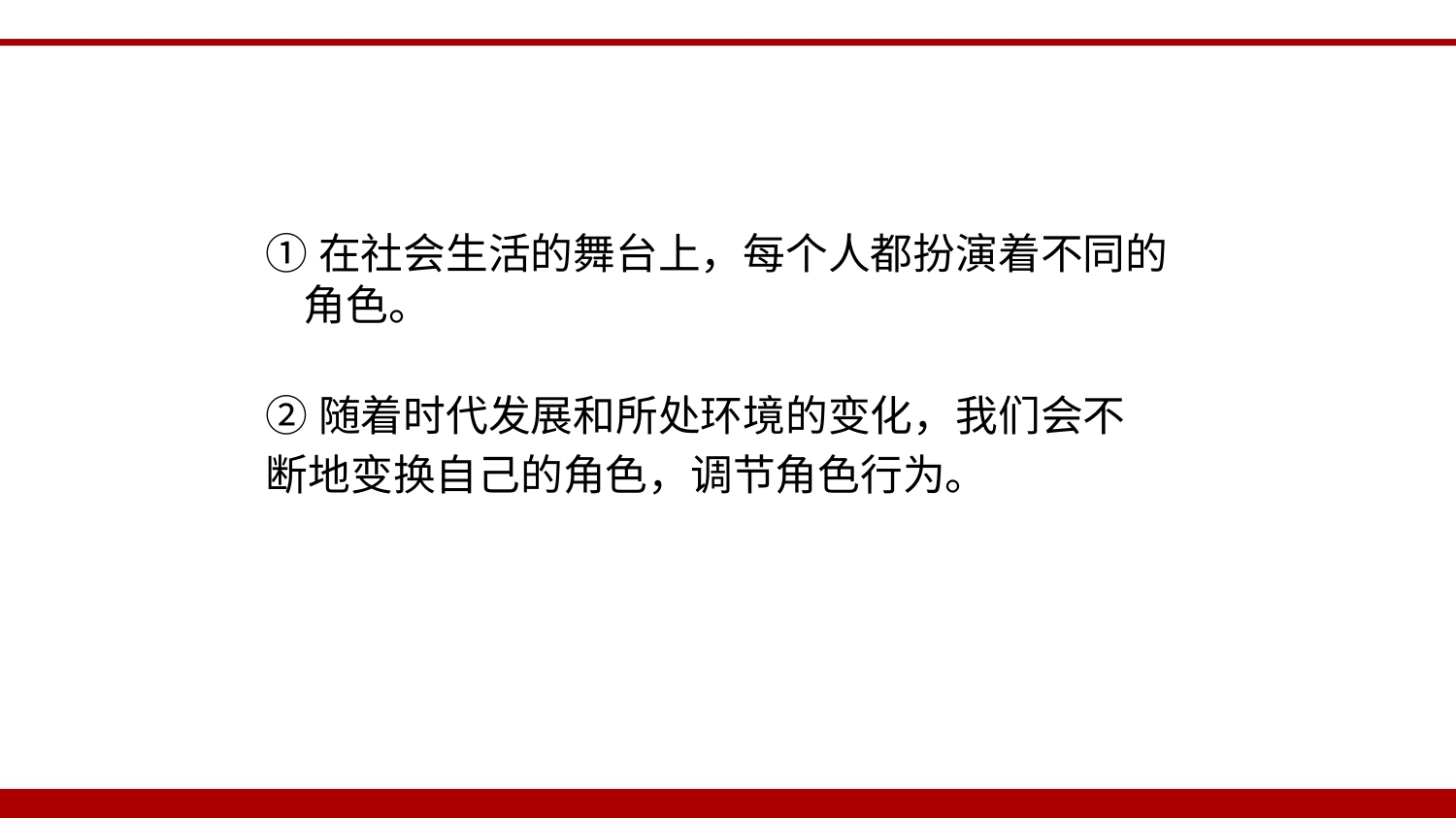

# ①在社会生活的舞台上，每个人都扮演着不同的       角色。
②随着时代发展和所处环境的变化，我们会不
断地变换自己的角色，调节角色行为。